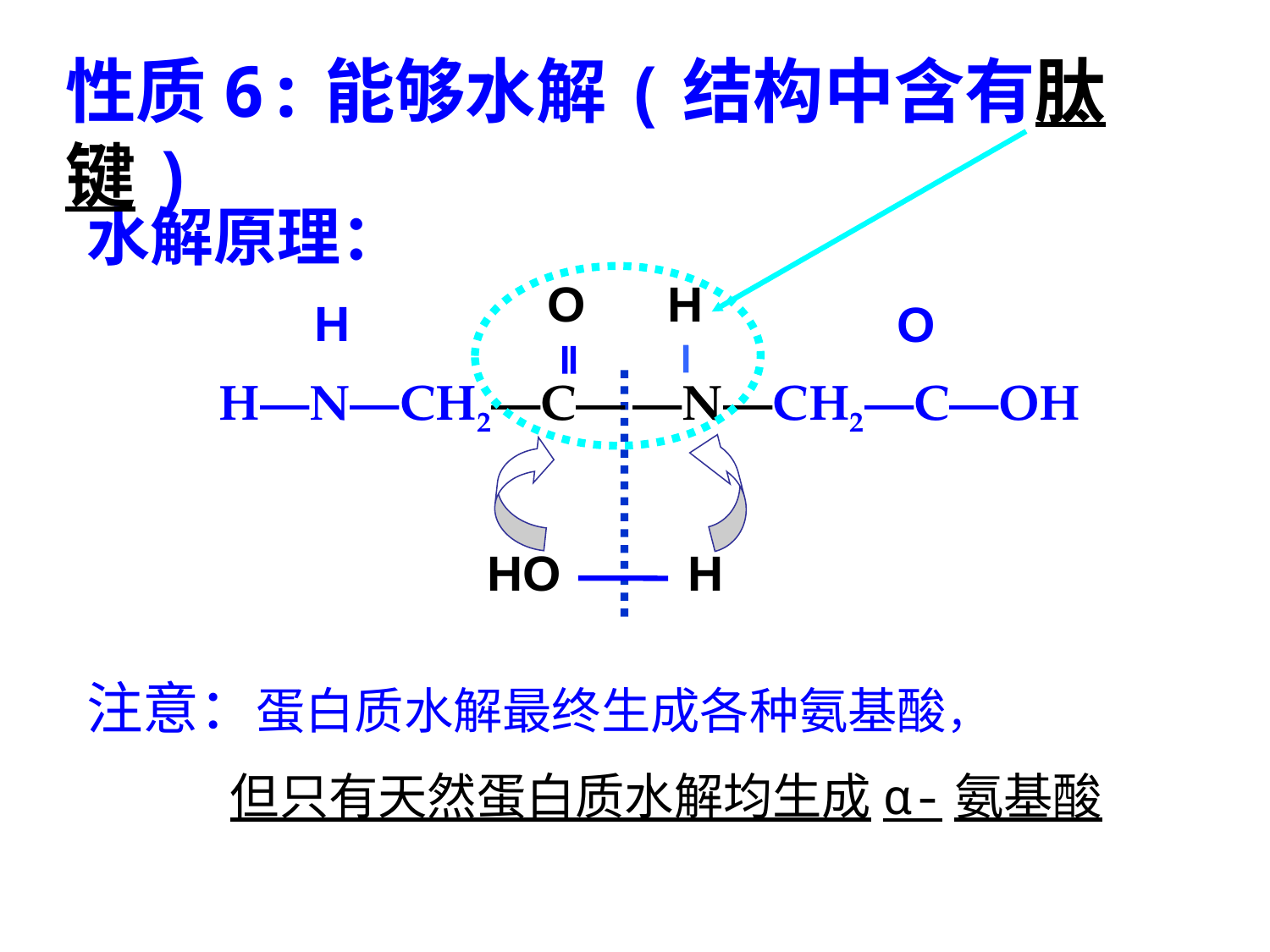

性质6:能够水解(结构中含有肽键)

水解原理：

O
H
H

O

H—N—CH2—C—
—N—CH2—C—OH

HO
H

注意：蛋白质水解最终生成各种氨基酸，
              但只有天然蛋白质水解均生成α-氨基酸